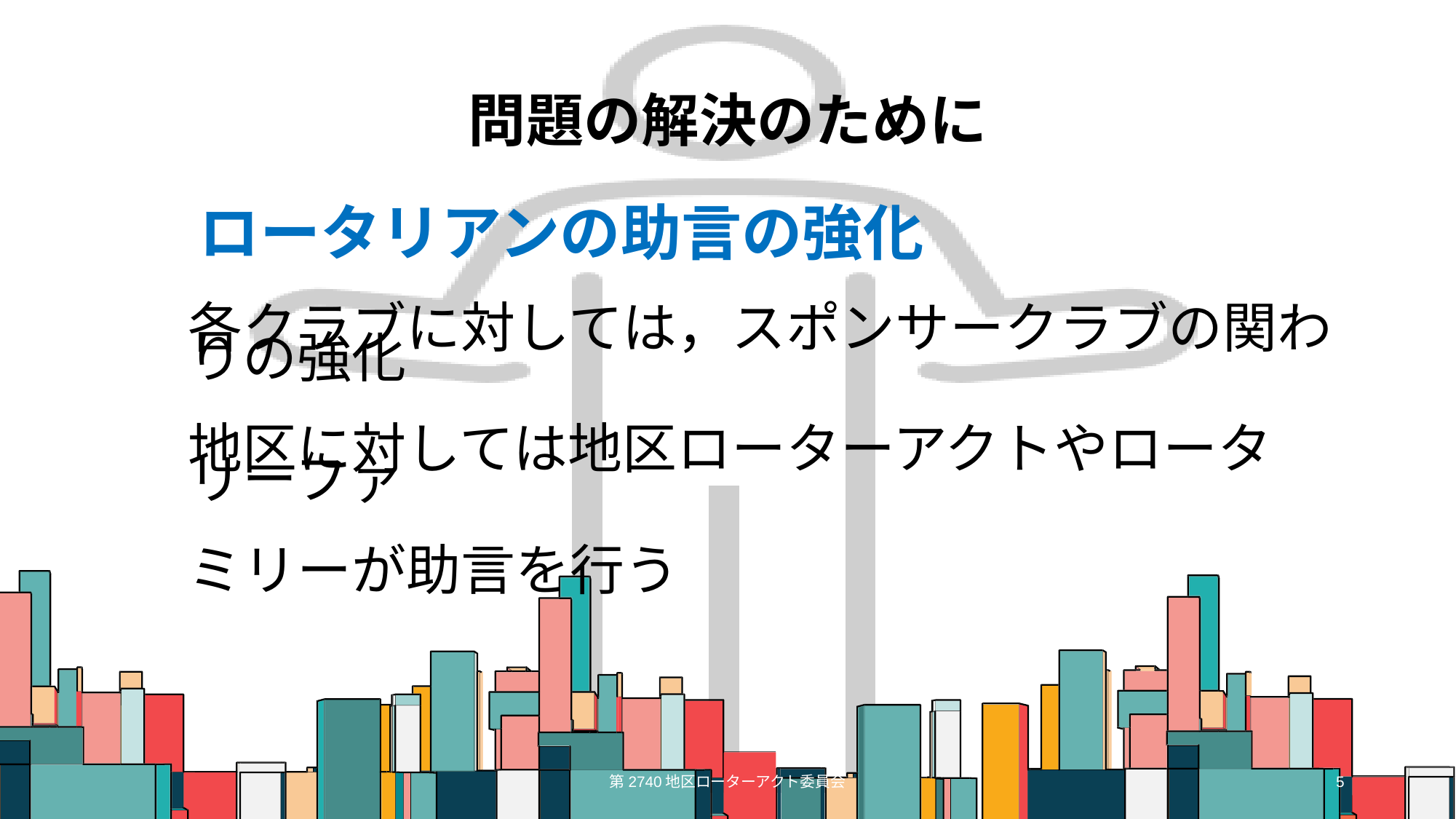

# 問題の解決のために
ロータリアンの助言の強化

各クラブに対しては，スポンサークラブの関わりの強化

地区に対しては地区ローターアクトやロータリーファ

ミリーが助言を行う

第2740地区ローターアクト委員会
5